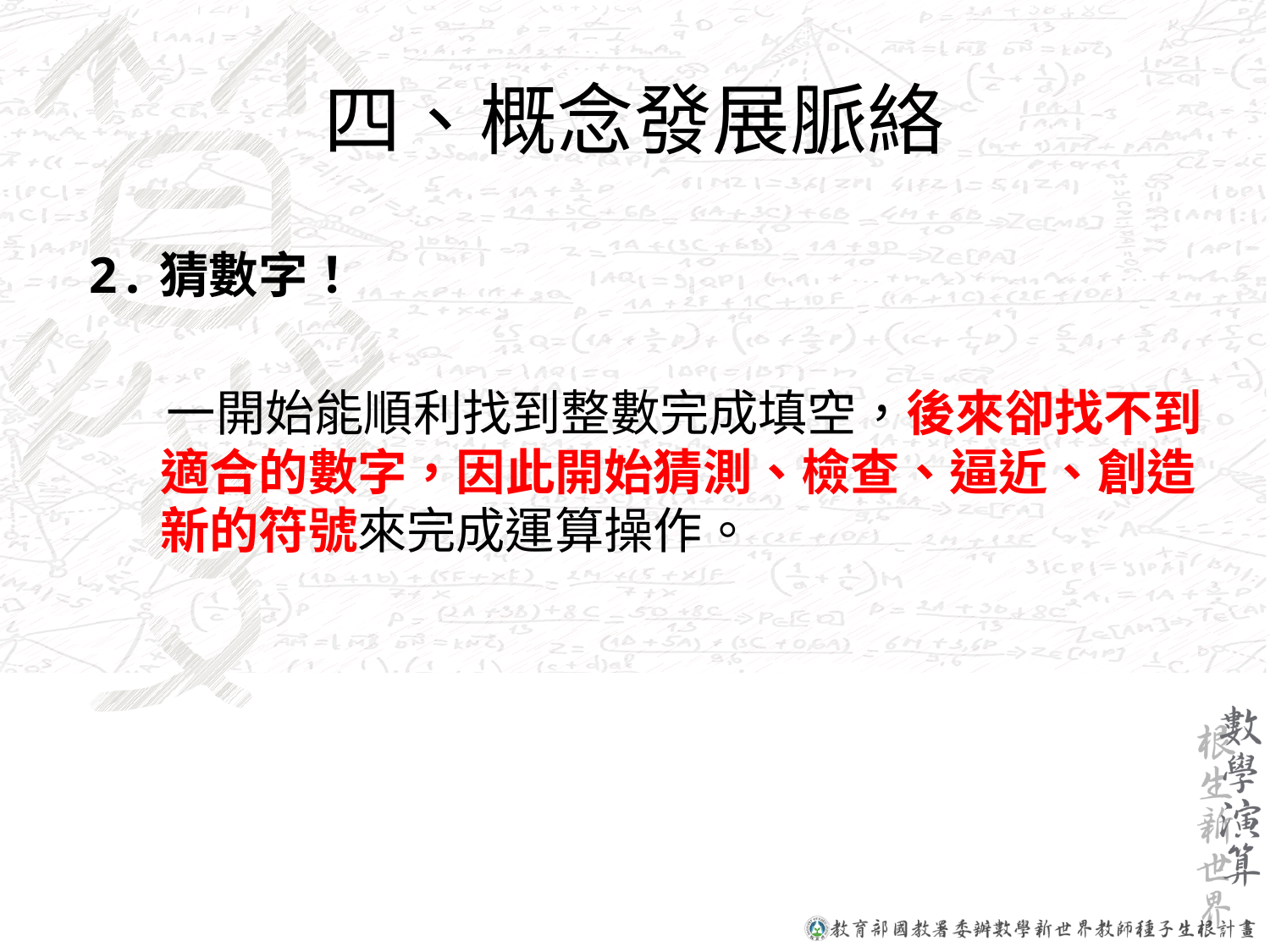

# 四、概念發展脈絡

2.猜數字！

      一開始能順利找到整數完成填空，後來卻找不到適合的數字，因此開始猜測、檢查、逼近、創造新的符號來完成運算操作。